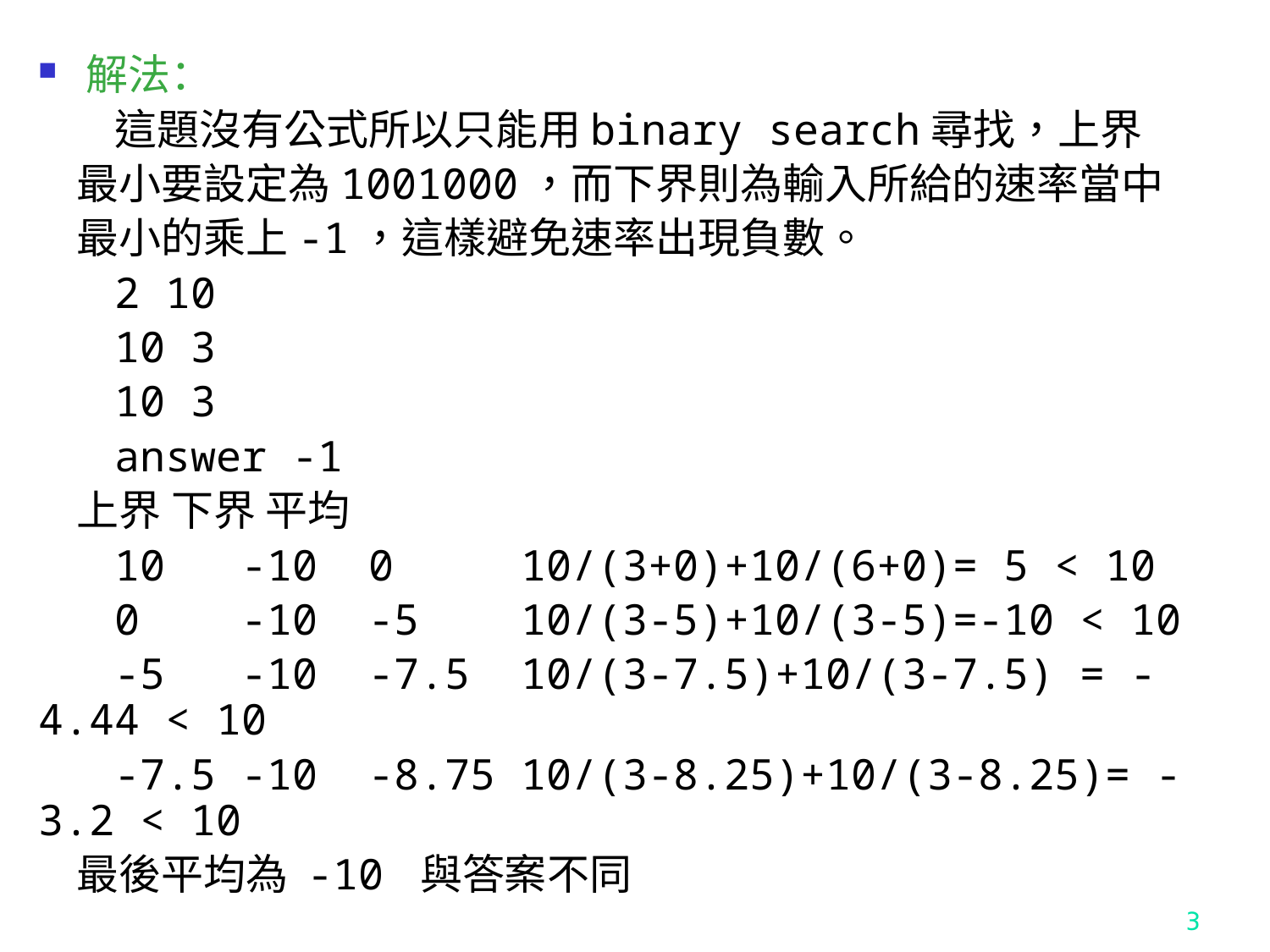

解法：
       這題沒有公式所以只能用binary search尋找，上界
   最小要設定為1001000，而下界則為輸入所給的速率當中
   最小的乘上-1，這樣避免速率出現負數。
   2 10
   10 3
   10 3
   answer -1
   上界 下界 平均
   10   -10  0     10/(3+0)+10/(6+0)= 5 < 10
   0    -10  -5    10/(3-5)+10/(3-5)=-10 < 10
   -5   -10  -7.5  10/(3-7.5)+10/(3-7.5) = -4.44 < 10
   -7.5 -10  -8.75 10/(3-8.25)+10/(3-8.25)= -3.2 < 10
   最後平均為 -10 與答案不同

3